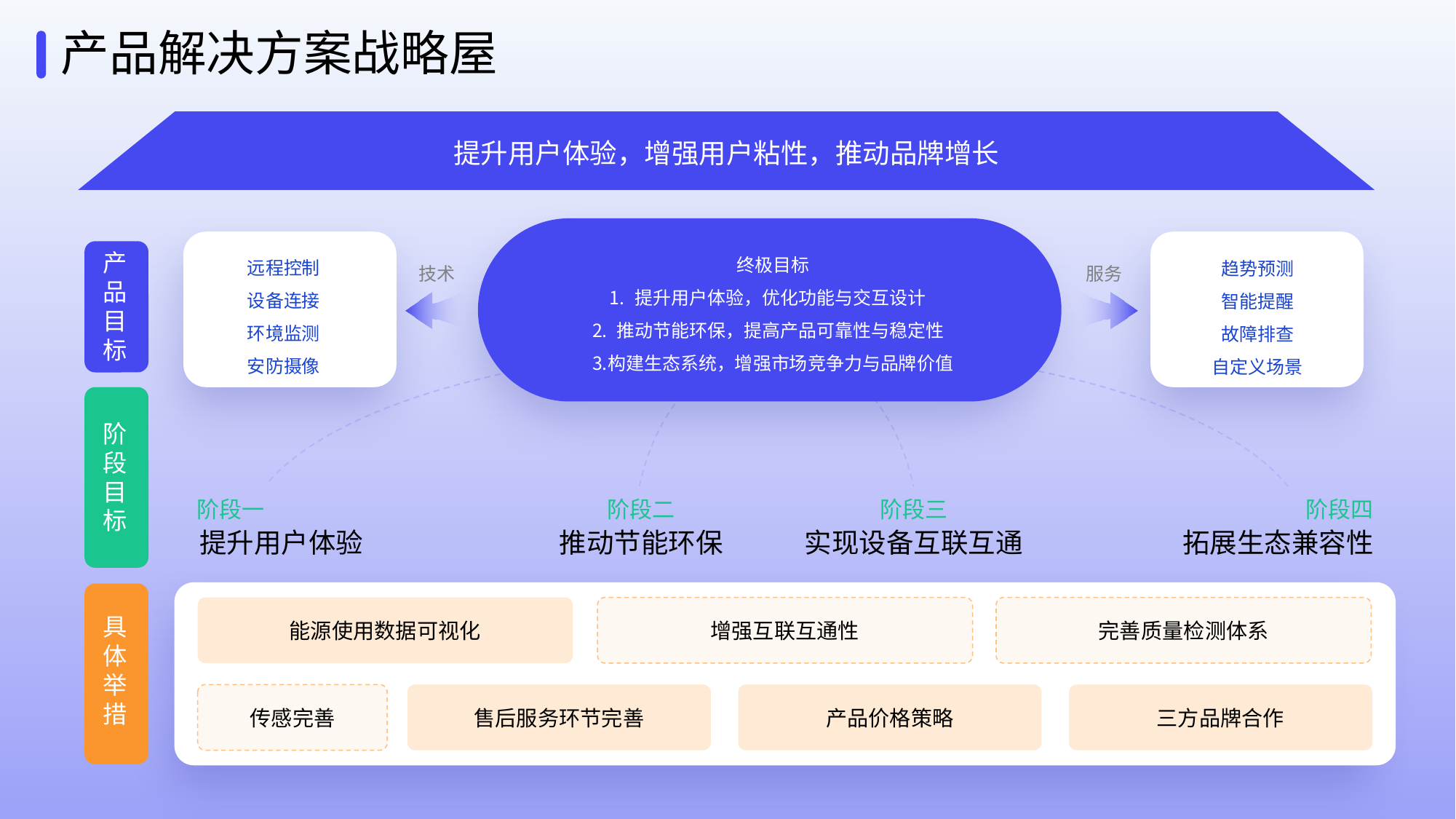

产品解决方案战略屋

提升用户体验，增强用户粘性，推动品牌增长

终极目标
提升用户体验，优化功能与交互设计
推动节能环保，提高产品可靠性与稳定性
构建生态系统，增强市场竞争力与品牌价值
远程控制
设备连接
环境监测
安防摄像

产品目标
趋势预测
智能提醒
故障排查
自定义场景
技术
服务

阶段目标
阶段一
阶段二
阶段三
阶段四
提升用户体验
推动节能环保
实现设备互联互通
拓展生态兼容性

能源使用数据可视化
增强互联互通性
完善质量检测体系
具体举措
传感完善
售后服务环节完善
产品价格策略
三方品牌合作